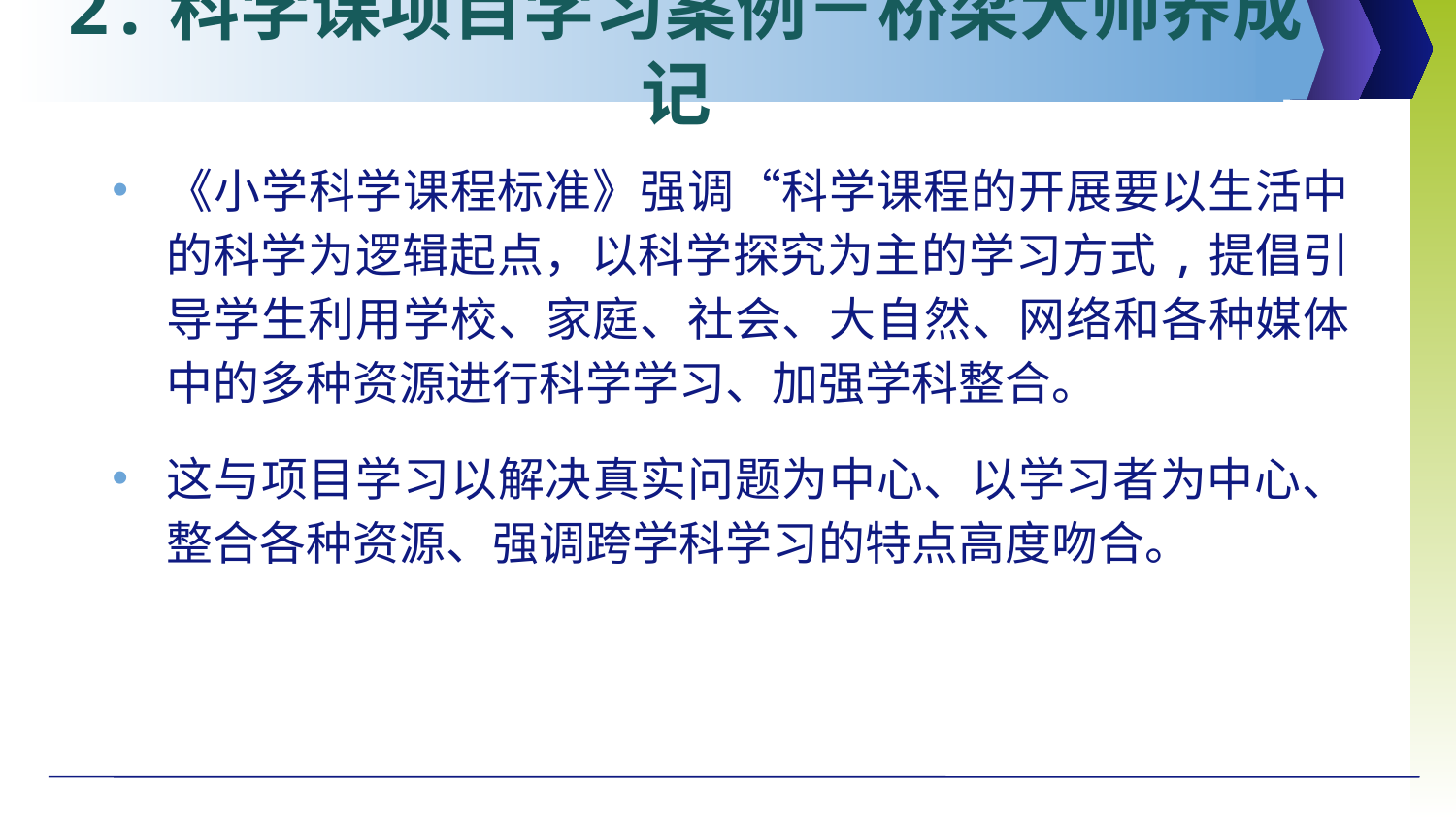

# 2.科学课项目学习案例－桥梁大师养成记
《小学科学课程标准》强调“科学课程的开展要以生活中的科学为逻辑起点，以科学探究为主的学习方式,提倡引导学生利用学校、家庭、社会、大自然、网络和各种媒体中的多种资源进行科学学习、加强学科整合。
这与项目学习以解决真实问题为中心、以学习者为中心、整合各种资源、强调跨学科学习的特点高度吻合。